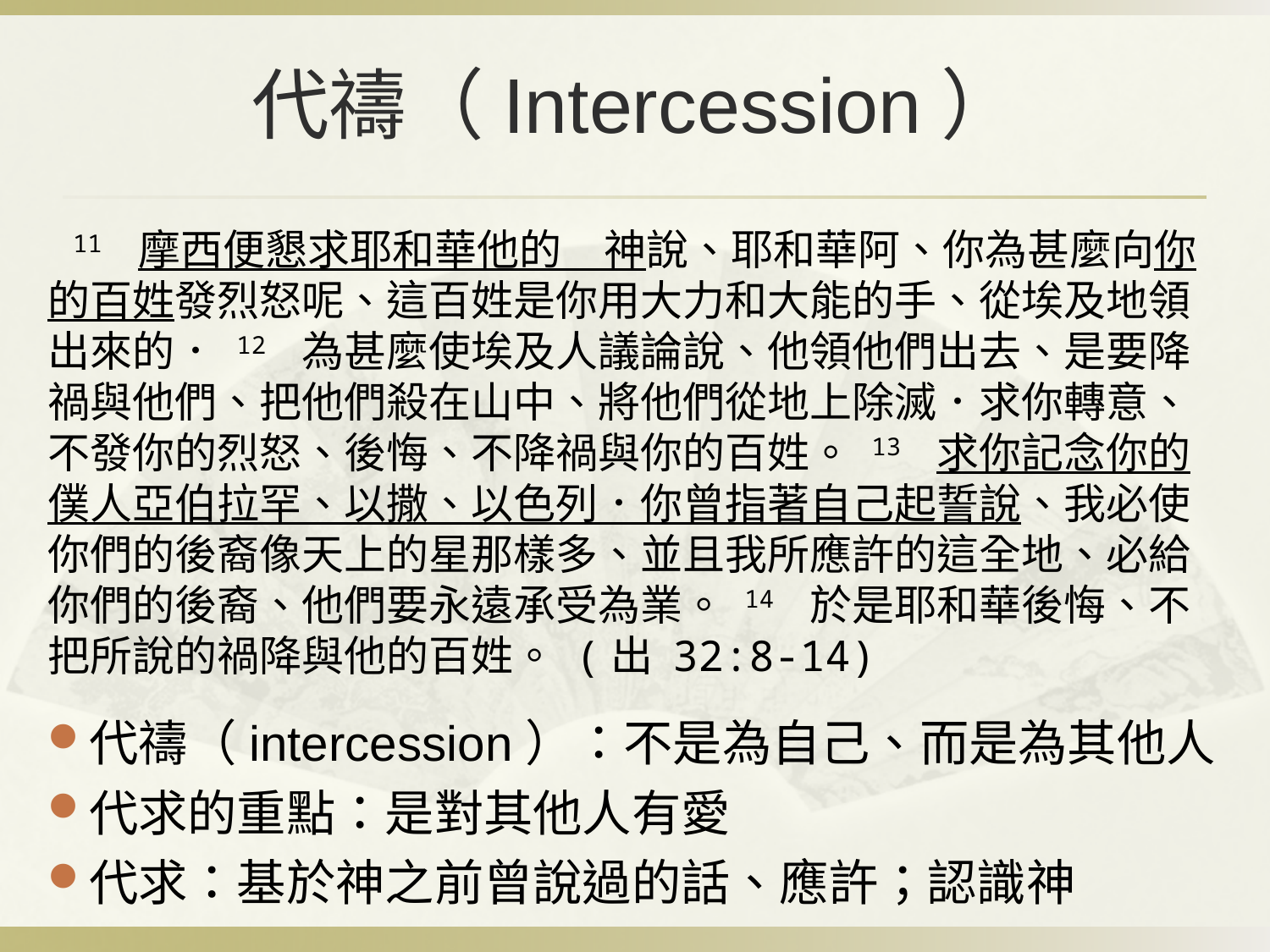

代禱（Intercession）
 11 摩西便懇求耶和華他的　神說、耶和華阿、你為甚麼向你的百姓發烈怒呢、這百姓是你用大力和大能的手、從埃及地領出來的． 12 為甚麼使埃及人議論說、他領他們出去、是要降禍與他們、把他們殺在山中、將他們從地上除滅．求你轉意、不發你的烈怒、後悔、不降禍與你的百姓。 13 求你記念你的僕人亞伯拉罕、以撒、以色列．你曾指著自己起誓說、我必使你們的後裔像天上的星那樣多、並且我所應許的這全地、必給你們的後裔、他們要永遠承受為業。 14 於是耶和華後悔、不把所說的禍降與他的百姓。 (出 32:8-14)
代禱（intercession）：不是為自己、而是為其他人
代求的重點：是對其他人有愛
代求：基於神之前曾說過的話、應許；認識神